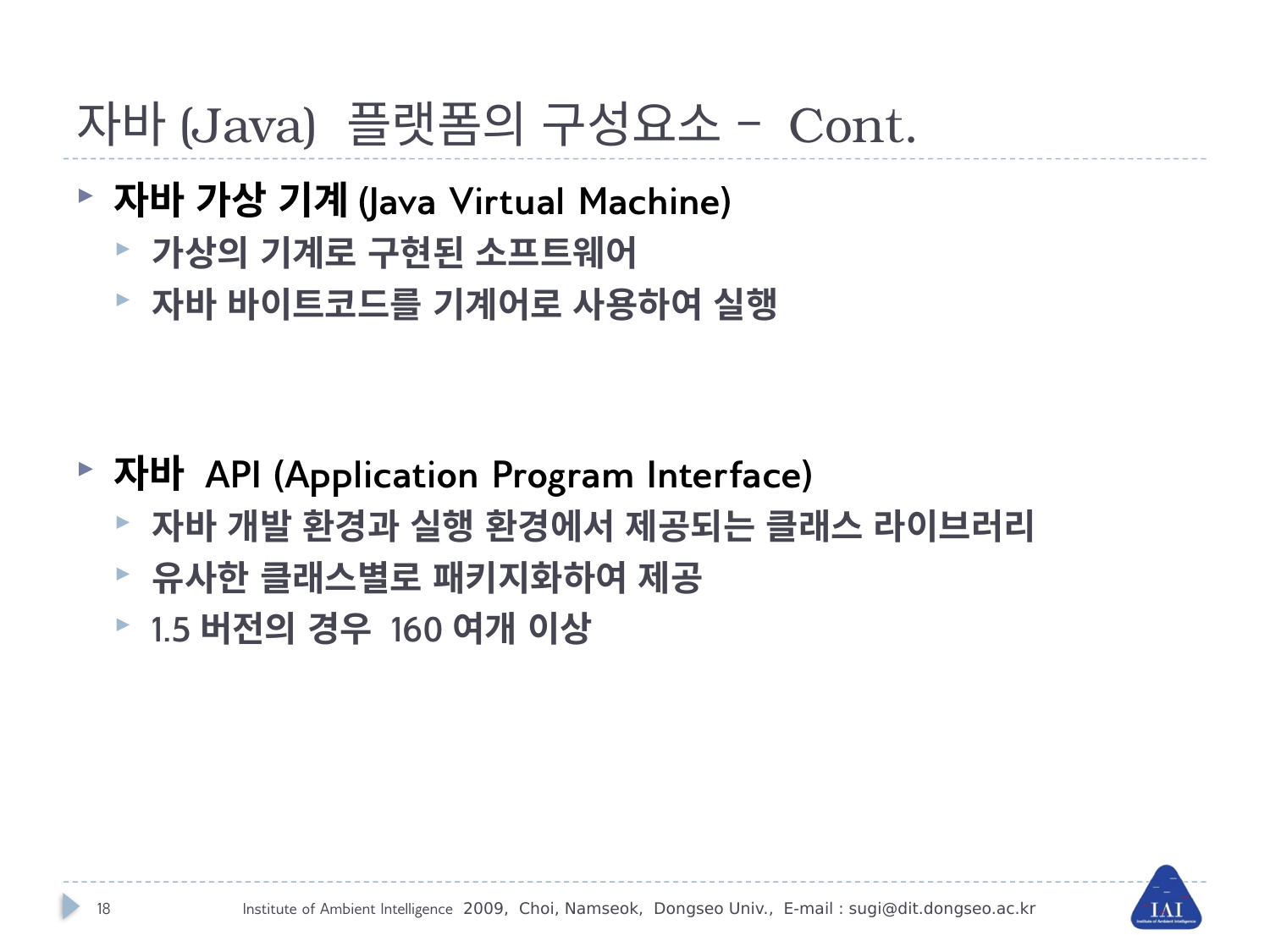

# 자바(Java) 플랫폼의 구성요소 – Cont.
자바 가상 기계(Java Virtual Machine)
가상의 기계로 구현된 소프트웨어
자바 바이트코드를 기계어로 사용하여 실행

자바 API (Application Program Interface)
자바 개발 환경과 실행 환경에서 제공되는 클래스 라이브러리
유사한 클래스별로 패키지화하여 제공
1.5버전의 경우 160여개 이상